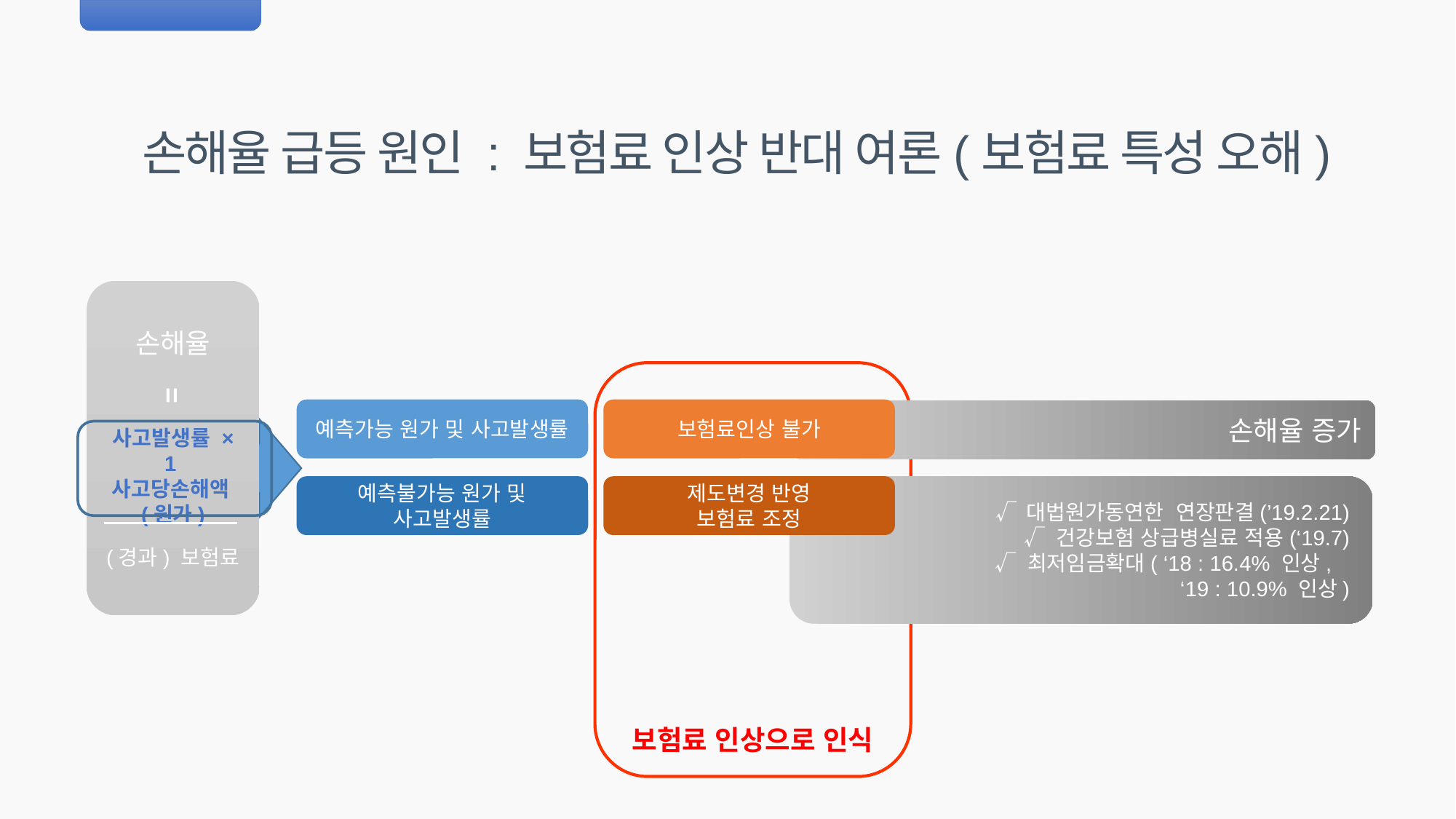

손해율 급등 원인 : 보험료 인상 반대 여론(보험료 특성 오해)
손해율

사고발생률 × 1사고당손해액(원가)

(경과) 보험료
보험료 인상으로 인식
=
예측가능 원가 및 사고발생률
보험료인상 불가
손해율 증가

예측불가능 원가 및 사고발생률
제도변경 반영
보험료 조정

√ 대법원가동연한  연장판결(’19.2.21)
√ 건강보험 상급병실료 적용(‘19.7)
√ 최저임금확대( ‘18 : 16.4% 인상,
                              ‘19 : 10.9% 인상)